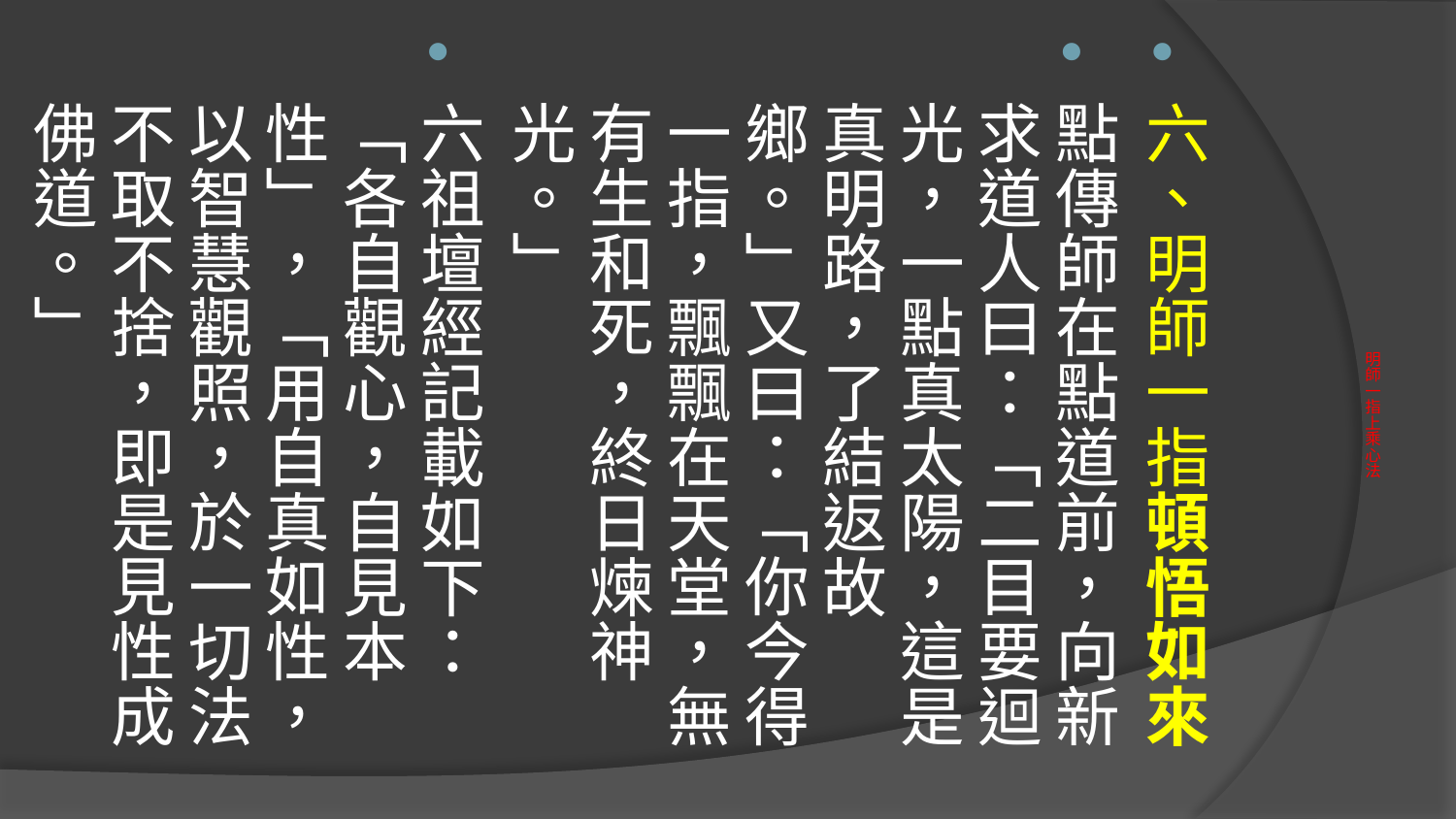

六、明師一指頓悟如來
點傳師在點道前，向新求道人曰：「二目要迴光，一點真太陽，這是真明路，了結返故鄉。」又曰：「你今得一指，飄飄在天堂，無有生和死，終日煉神光。」
六祖壇經記載如下：「各自觀心，自見本性」，「用自真如性，以智慧觀照，於一切法不取不捨，即是見性成佛道。」
# 明師一指上乘心法